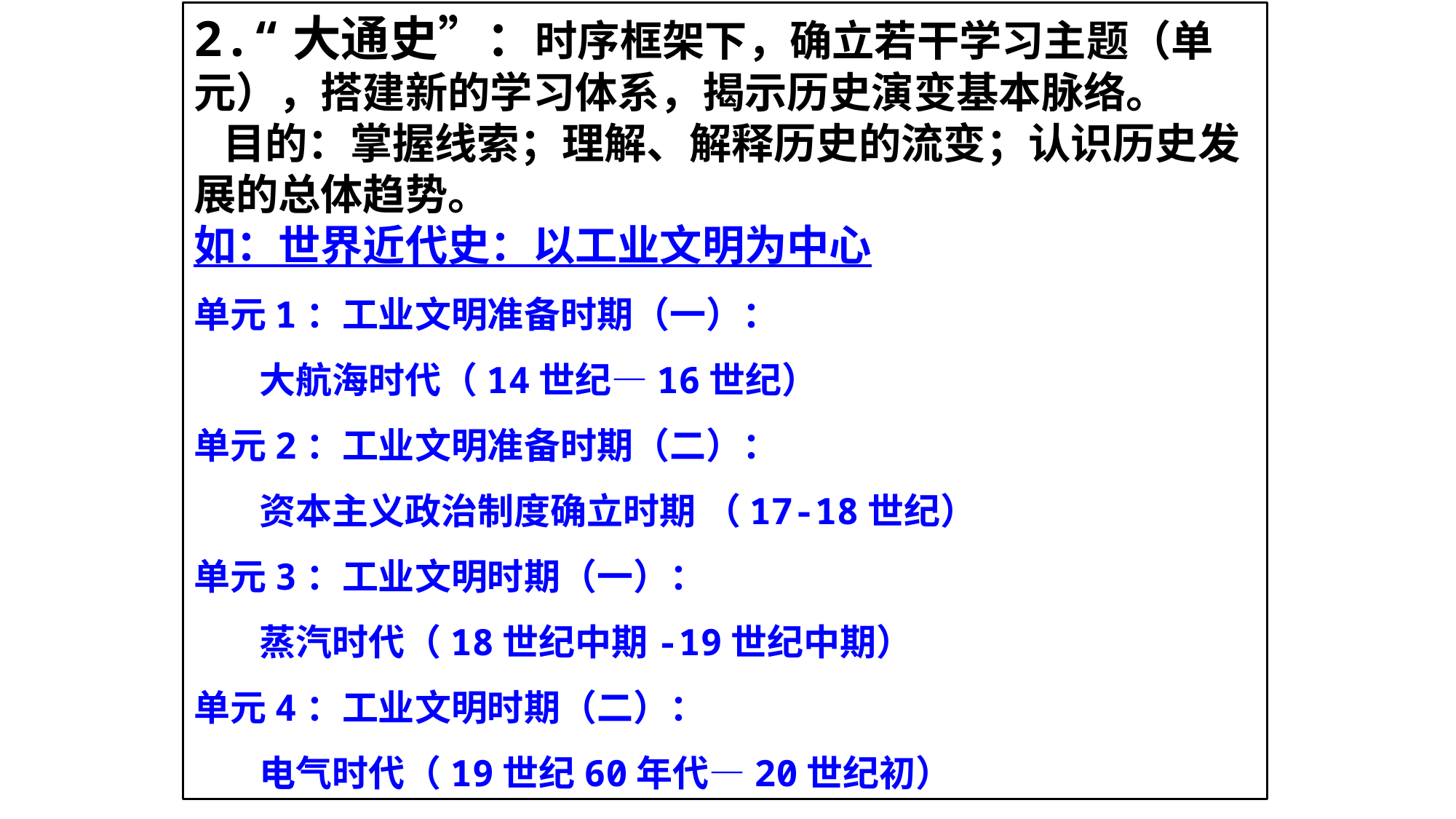

2.“大通史”：时序框架下，确立若干学习主题（单元），搭建新的学习体系，揭示历史演变基本脉络。
  目的：掌握线索；理解、解释历史的流变；认识历史发展的总体趋势。
如：世界近代史：以工业文明为中心
单元1：工业文明准备时期（一）：
       大航海时代（14世纪—16世纪）
单元2：工业文明准备时期（二）：
       资本主义政治制度确立时期 （17-18世纪）
单元3：工业文明时期（一）：
       蒸汽时代（18世纪中期-19世纪中期）
单元4：工业文明时期（二）：
       电气时代（19世纪60年代—20世纪初）